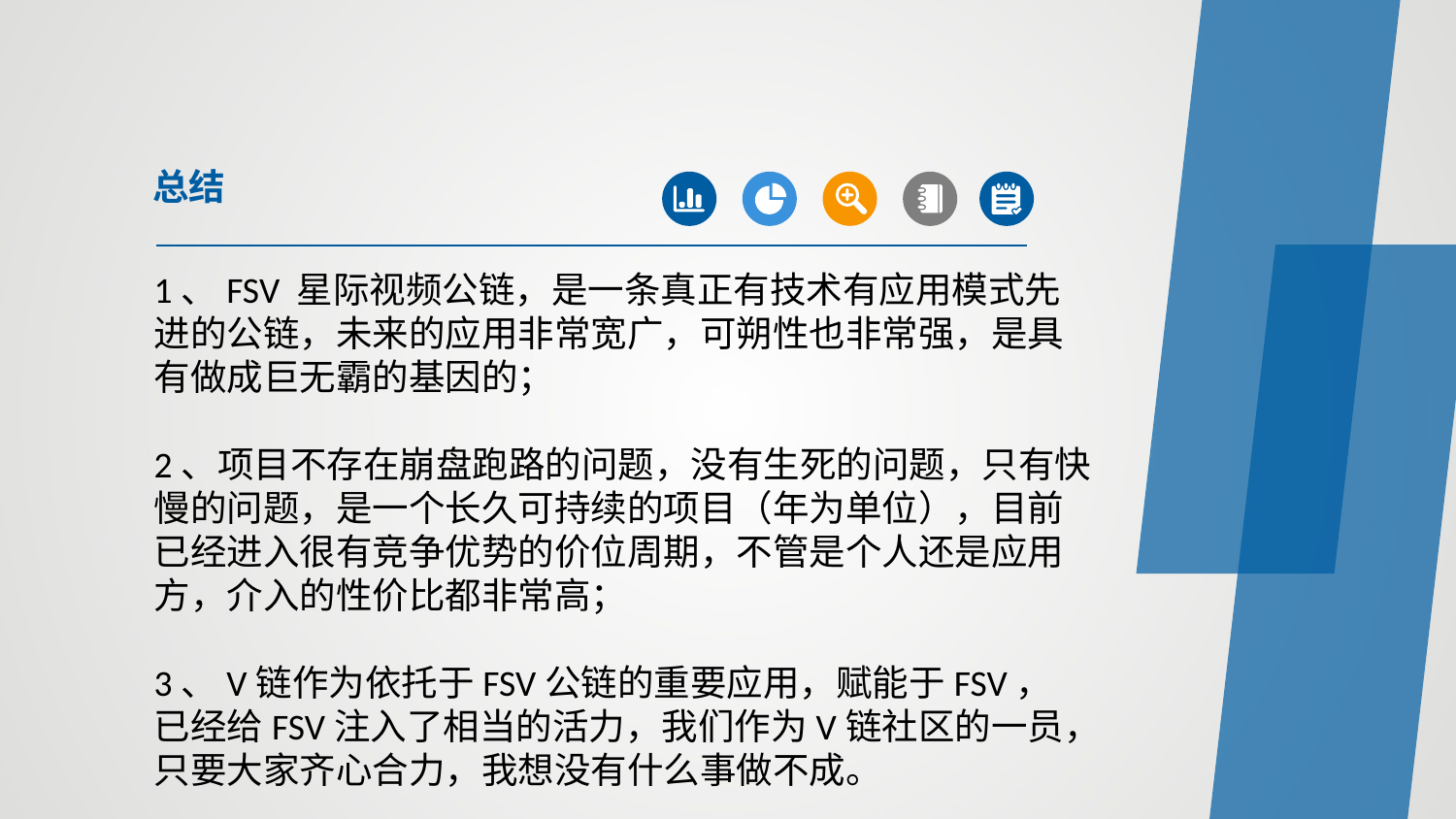

总结

1、FSV 星际视频公链，是一条真正有技术有应用模式先进的公链，未来的应用非常宽广，可朔性也非常强，是具有做成巨无霸的基因的；

2、项目不存在崩盘跑路的问题，没有生死的问题，只有快慢的问题，是一个长久可持续的项目（年为单位），目前已经进入很有竞争优势的价位周期，不管是个人还是应用方，介入的性价比都非常高；

3、V链作为依托于FSV公链的重要应用，赋能于FSV，
已经给FSV注入了相当的活力，我们作为V链社区的一员，只要大家齐心合力，我想没有什么事做不成。